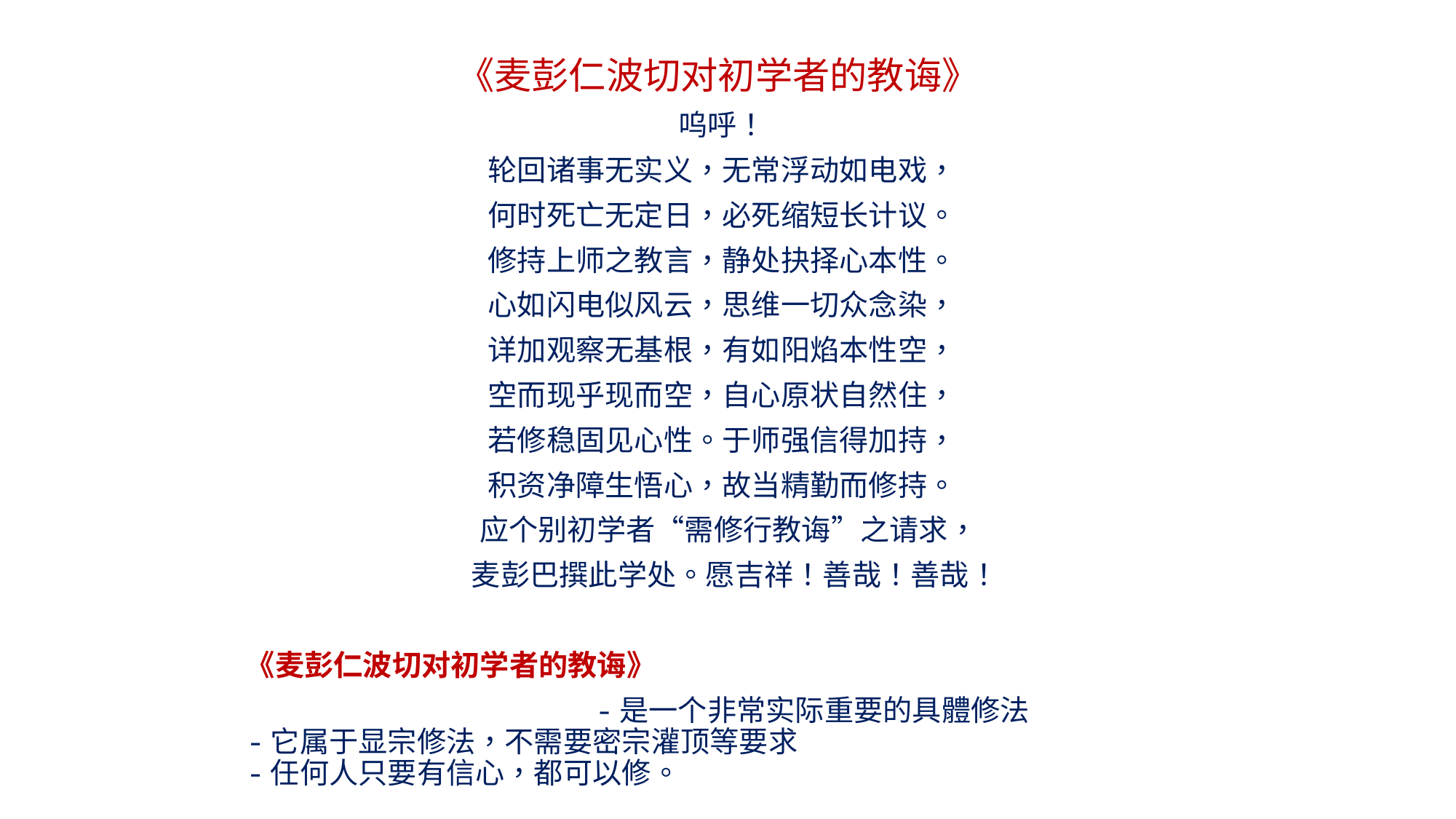

《麦彭仁波切对初学者的教诲》
呜呼！
轮回诸事无实义，无常浮动如电戏，
何时死亡无定日，必死缩短长计议。
修持上师之教言，静处抉择心本性。
心如闪电似风云，思维一切众念染，
详加观察无基根，有如阳焰本性空，
空而现乎现而空，自心原状自然住，
若修稳固见心性。于师强信得加持，
积资净障生悟心，故当精勤而修持。
 应个别初学者“需修行教诲”之请求，
   麦彭巴撰此学处。愿吉祥！善哉！善哉！

                               《麦彭仁波切对初学者的教诲》
                                -是一个非常实际重要的具體修法
                                -它属于显宗修法，不需要密宗灌顶等要求
                                -任何人只要有信心，都可以修。